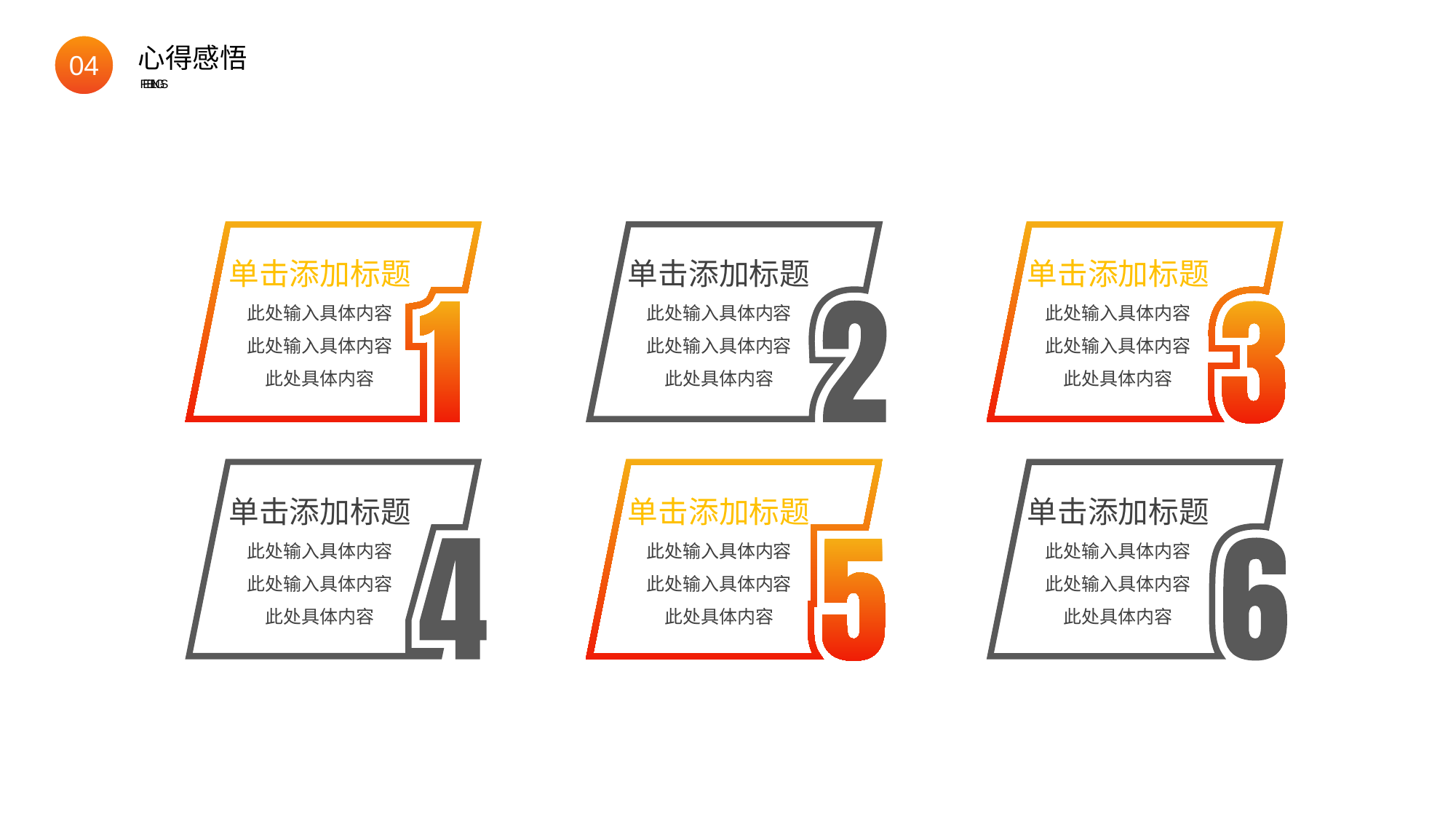

BY YUSHEN

04
心得感悟
FEELINGS

单击添加标题
此处输入具体内容此处输入具体内容此处具体内容

单击添加标题
此处输入具体内容此处输入具体内容此处具体内容

单击添加标题
此处输入具体内容此处输入具体内容此处具体内容

单击添加标题
此处输入具体内容此处输入具体内容此处具体内容

单击添加标题
此处输入具体内容此处输入具体内容此处具体内容

单击添加标题
此处输入具体内容此处输入具体内容此处具体内容